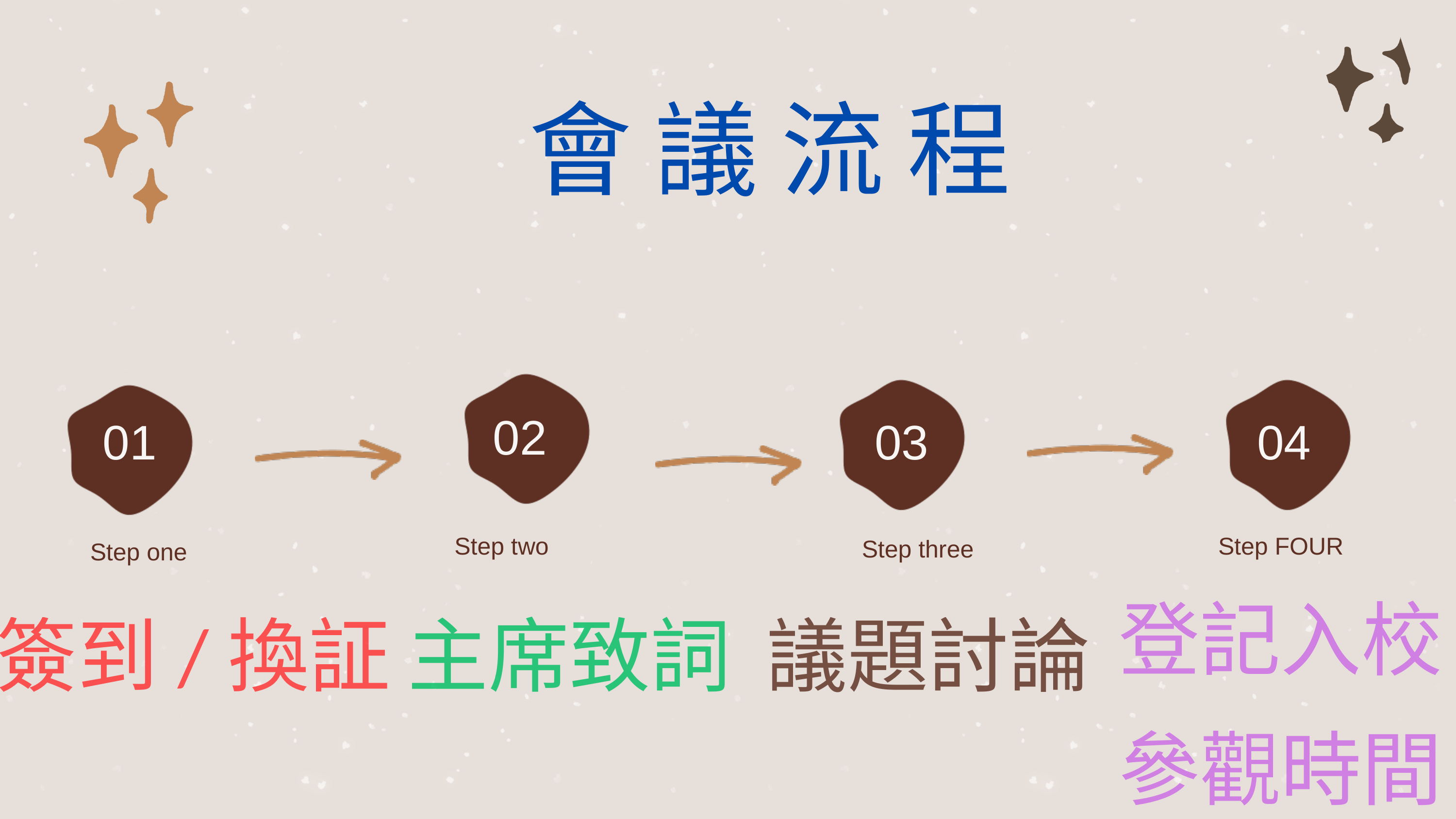

會 議 流 程

02
01
03
04

Step two
Step FOUR
Step three
Step one
登記入校參觀時間
簽到/換証
主席致詞
議題討論